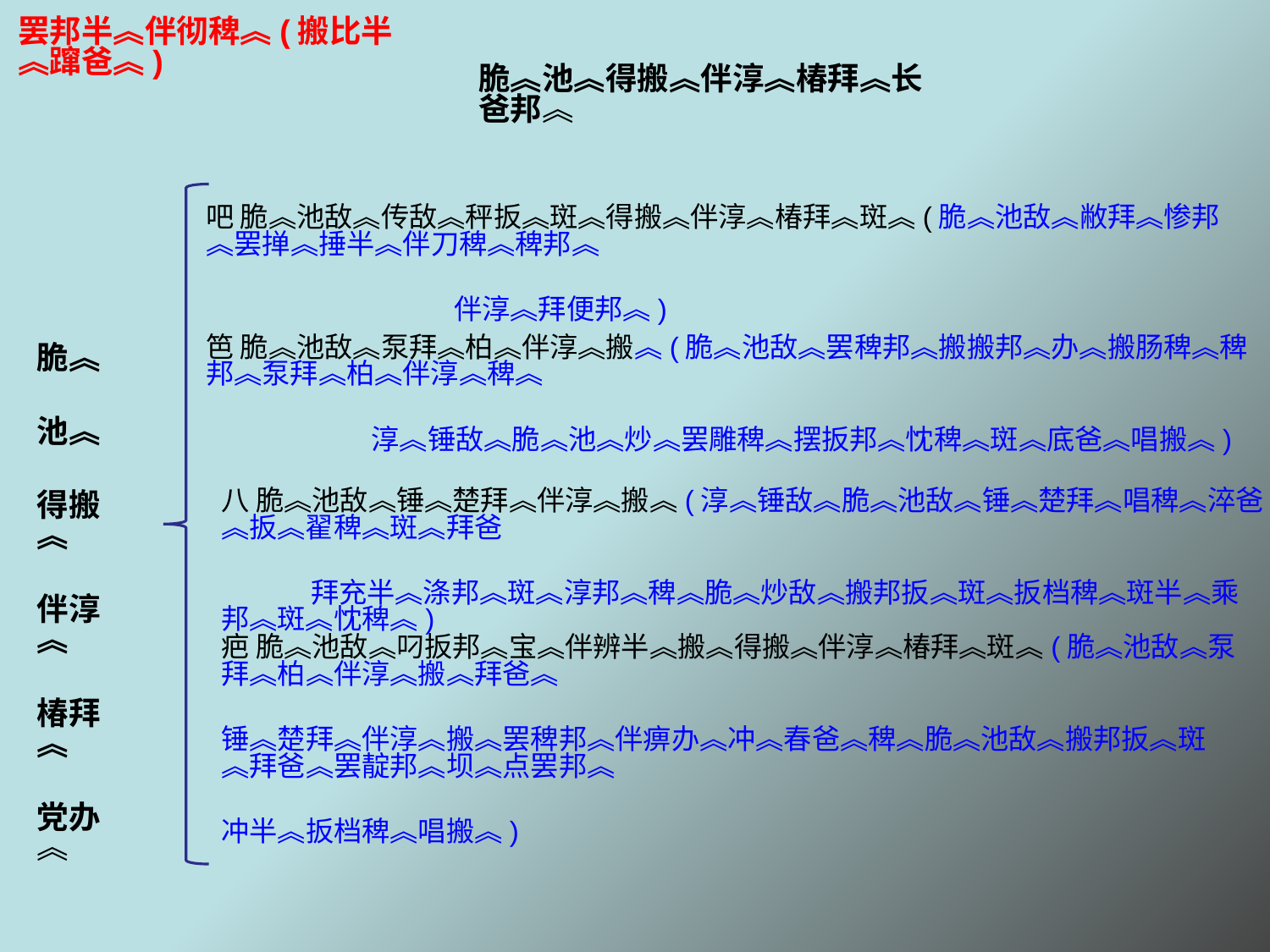

罢邦半︽伴彻稗︽(搬比半︽蹿爸︽)
脆︽池︽得搬︽伴淳︽椿拜︽长爸邦︽

脆︽

池︽

得搬︽

伴淳︽

椿拜︽

党办︽

吧 脆︽池敌︽传敌︽秤扳︽斑︽得搬︽伴淳︽椿拜︽斑︽(脆︽池敌︽敝拜︽惨邦︽罢掸︽捶半︽伴刀稗︽稗邦︽

                                      伴淳︽拜便邦︽)
笆 脆︽池敌︽泵拜︽柏︽伴淳︽搬︽(脆︽池敌︽罢稗邦︽搬搬邦︽办︽搬肠稗︽稗邦︽泵拜︽柏︽伴淳︽稗︽

                         淳︽锤敌︽脆︽池︽炒︽罢雕稗︽摆扳邦︽忱稗︽斑︽底爸︽唱搬︽)
八 脆︽池敌︽锤︽楚拜︽伴淳︽搬︽(淳︽锤敌︽脆︽池敌︽锤︽楚拜︽唱稗︽淬爸︽扳︽翟稗︽斑︽拜爸

             拜充半︽涤邦︽斑︽淳邦︽稗︽脆︽炒敌︽搬邦扳︽斑︽扳档稗︽斑半︽乘邦︽斑︽忱稗︽)
疤 脆︽池敌︽叼扳邦︽宝︽伴辨半︽搬︽得搬︽伴淳︽椿拜︽斑︽(脆︽池敌︽泵拜︽柏︽伴淳︽搬︽拜爸︽

锤︽楚拜︽伴淳︽搬︽罢稗邦︽伴痹办︽冲︽春爸︽稗︽脆︽池敌︽搬邦扳︽斑︽拜爸︽罢靛邦︽坝︽点罢邦︽

冲半︽扳档稗︽唱搬︽)